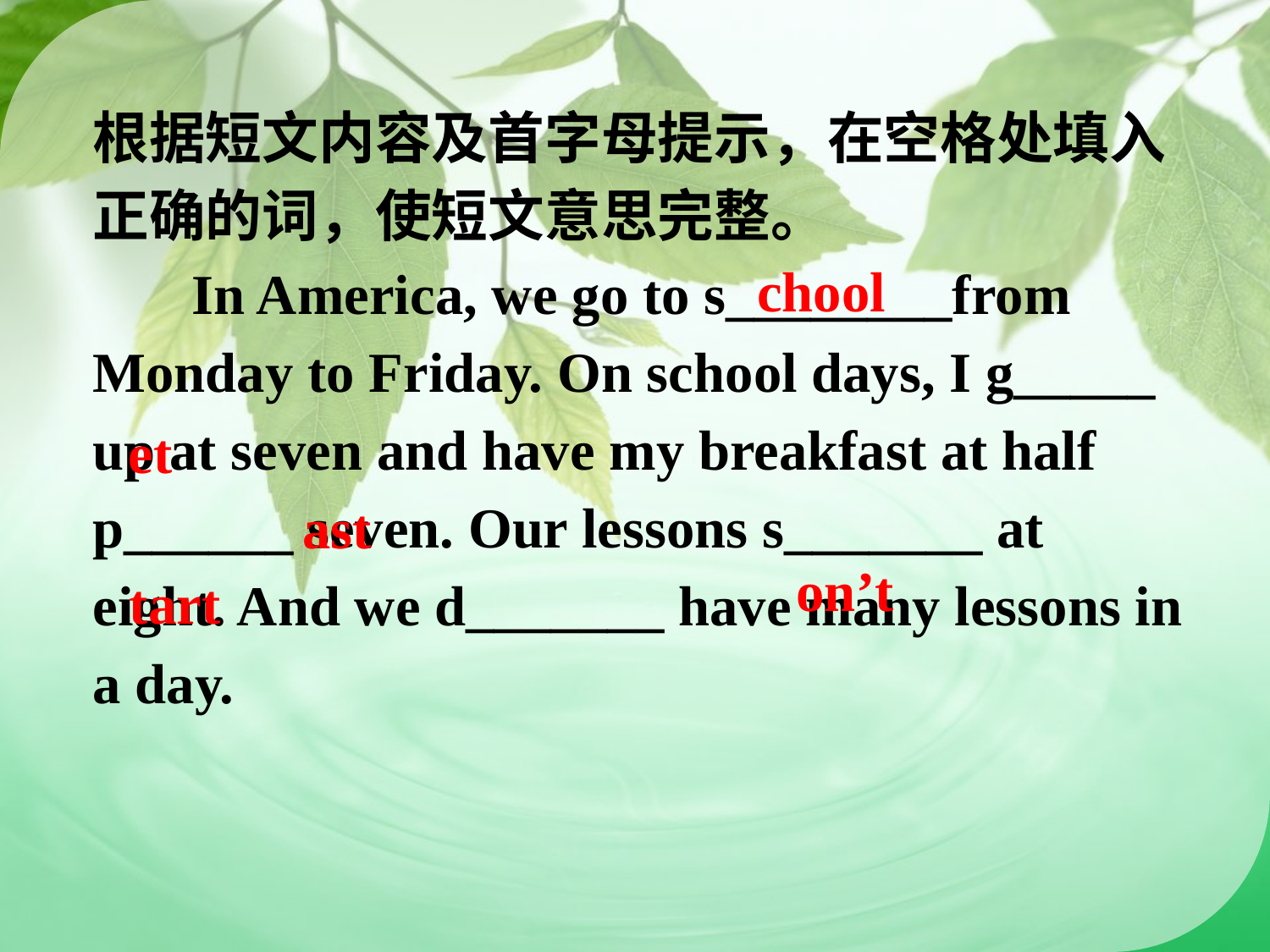

根据短文内容及首字母提示，在空格处填入正确的词，使短文意思完整。
       In America, we go to s________from Monday to Friday. On school days, I g_____ up at seven and have my breakfast at half p______ seven. Our lessons s_______ at eight. And we d_______ have many lessons in a day.
chool
et
ast
on’t
tart